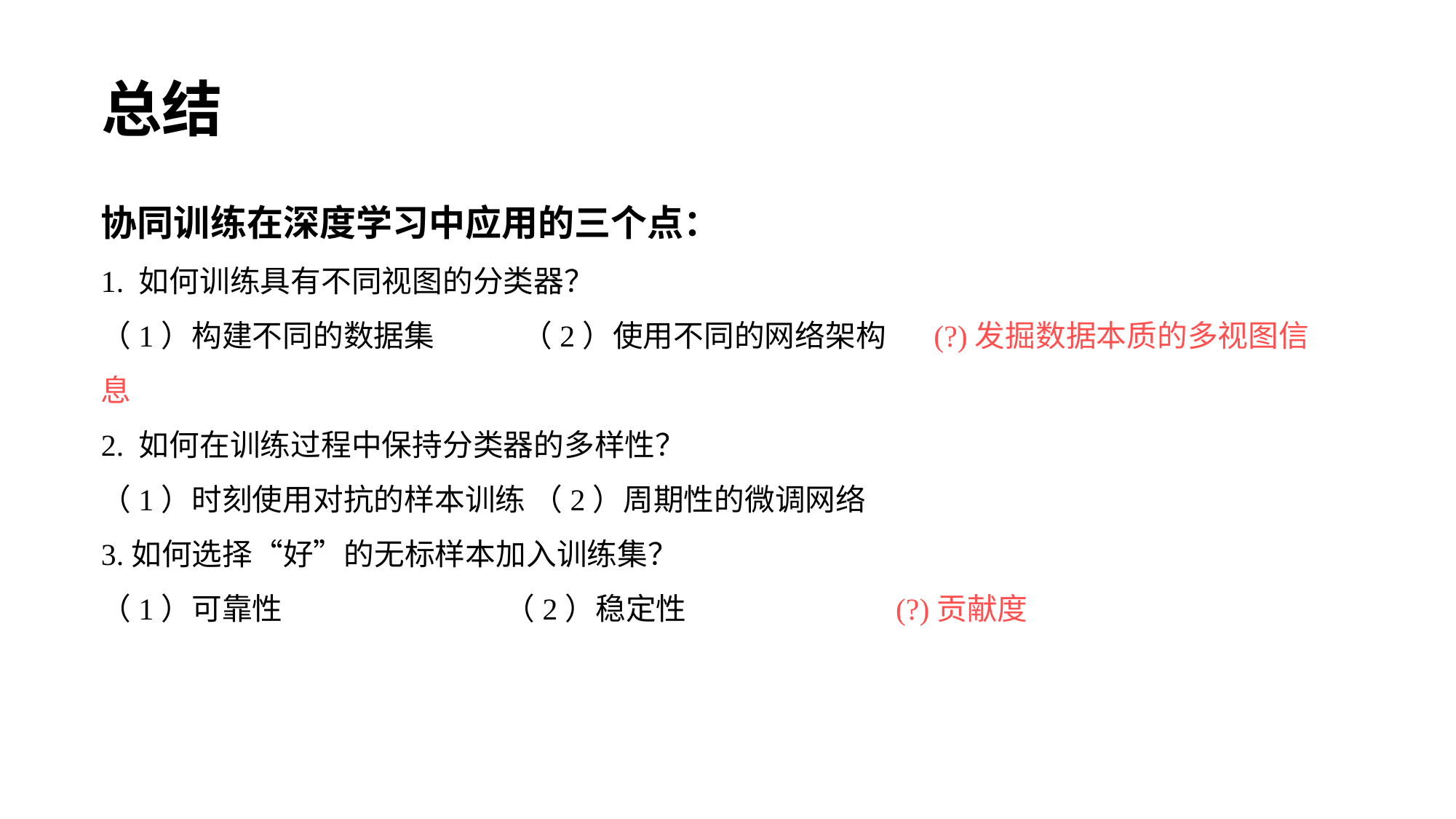

# 总结
协同训练在深度学习中应用的三个点：
1. 如何训练具有不同视图的分类器？
（1）构建不同的数据集             （2）使用不同的网络架构      (?)发掘数据本质的多视图信息
2. 如何在训练过程中保持分类器的多样性？
（1）时刻使用对抗的样本训练 （2）周期性的微调网络
3.如何选择“好”的无标样本加入训练集？
（1）可靠性                                 （2）稳定性                              (?)贡献度